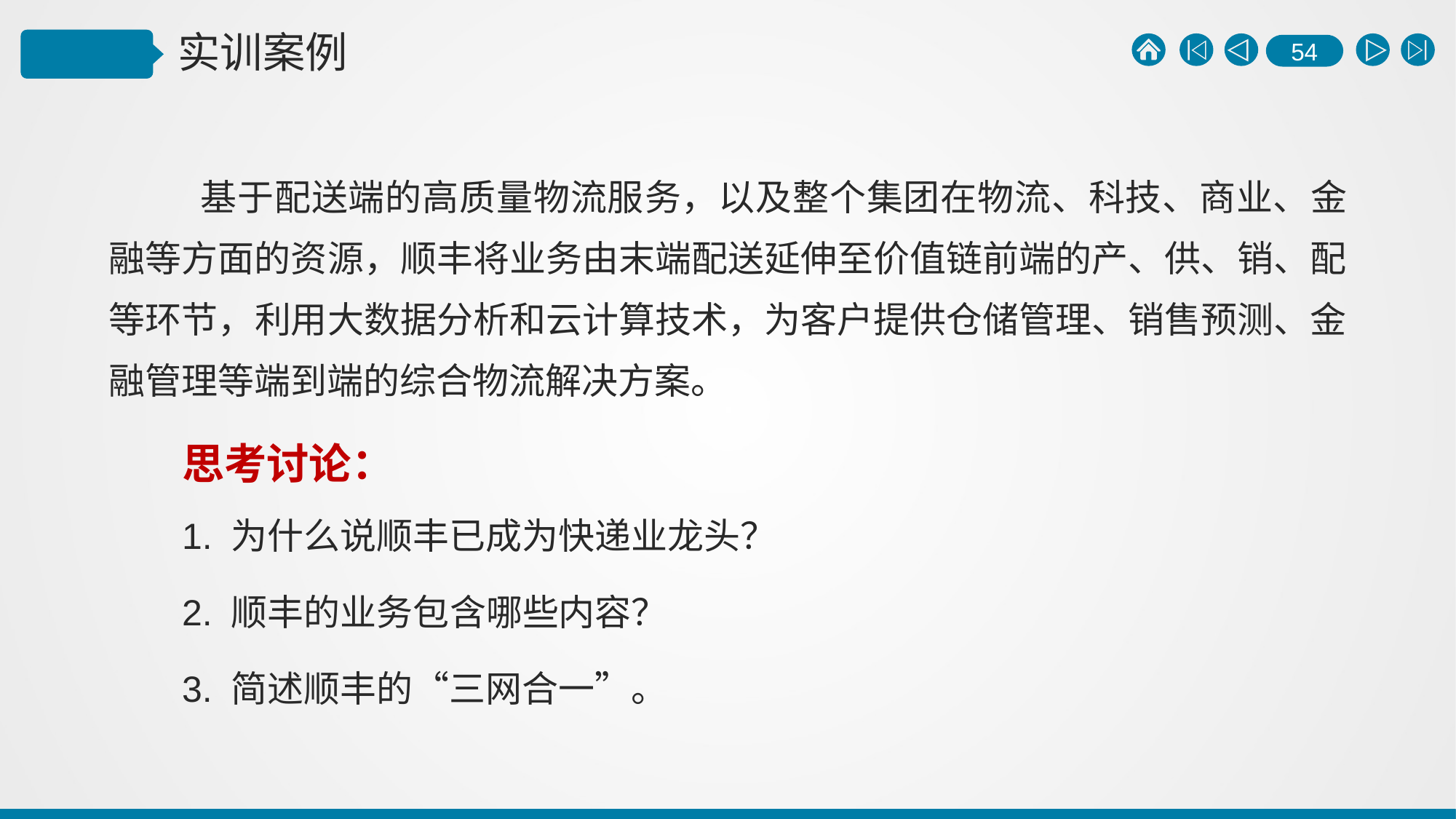

基于配送端的高质量物流服务，以及整个集团在物流、科技、商业、金融等方面的资源，顺丰将业务由末端配送延伸至价值链前端的产、供、销、配等环节，利用大数据分析和云计算技术，为客户提供仓储管理、销售预测、金融管理等端到端的综合物流解决方案。
思考讨论：
1. 为什么说顺丰已成为快递业龙头？
2. 顺丰的业务包含哪些内容？
3. 简述顺丰的“三网合一”。